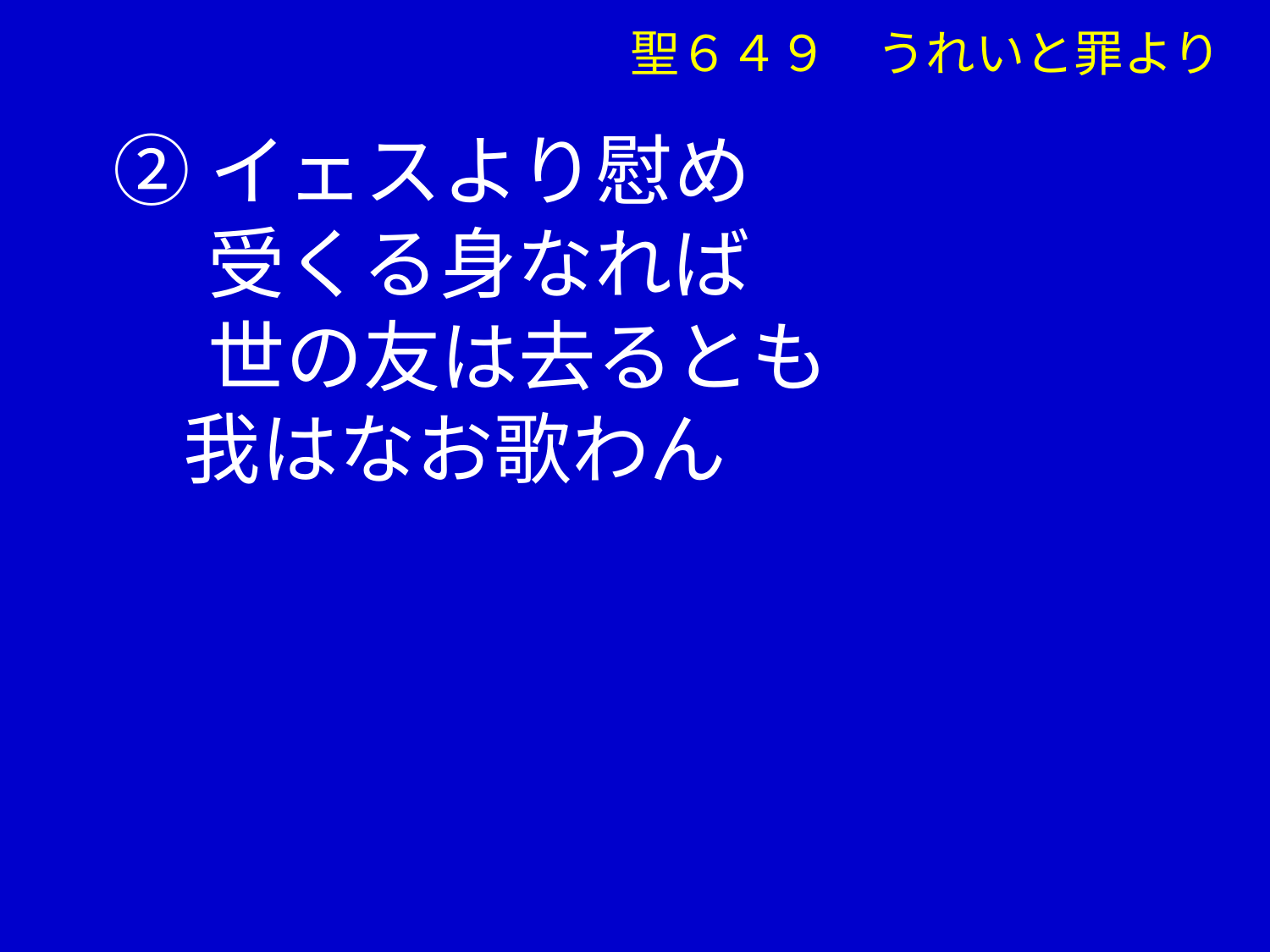

②イェスより慰め
　 受くる身なれば
　 世の友は去るとも
   我はなお歌わん
　　　聖６４９　うれいと罪より